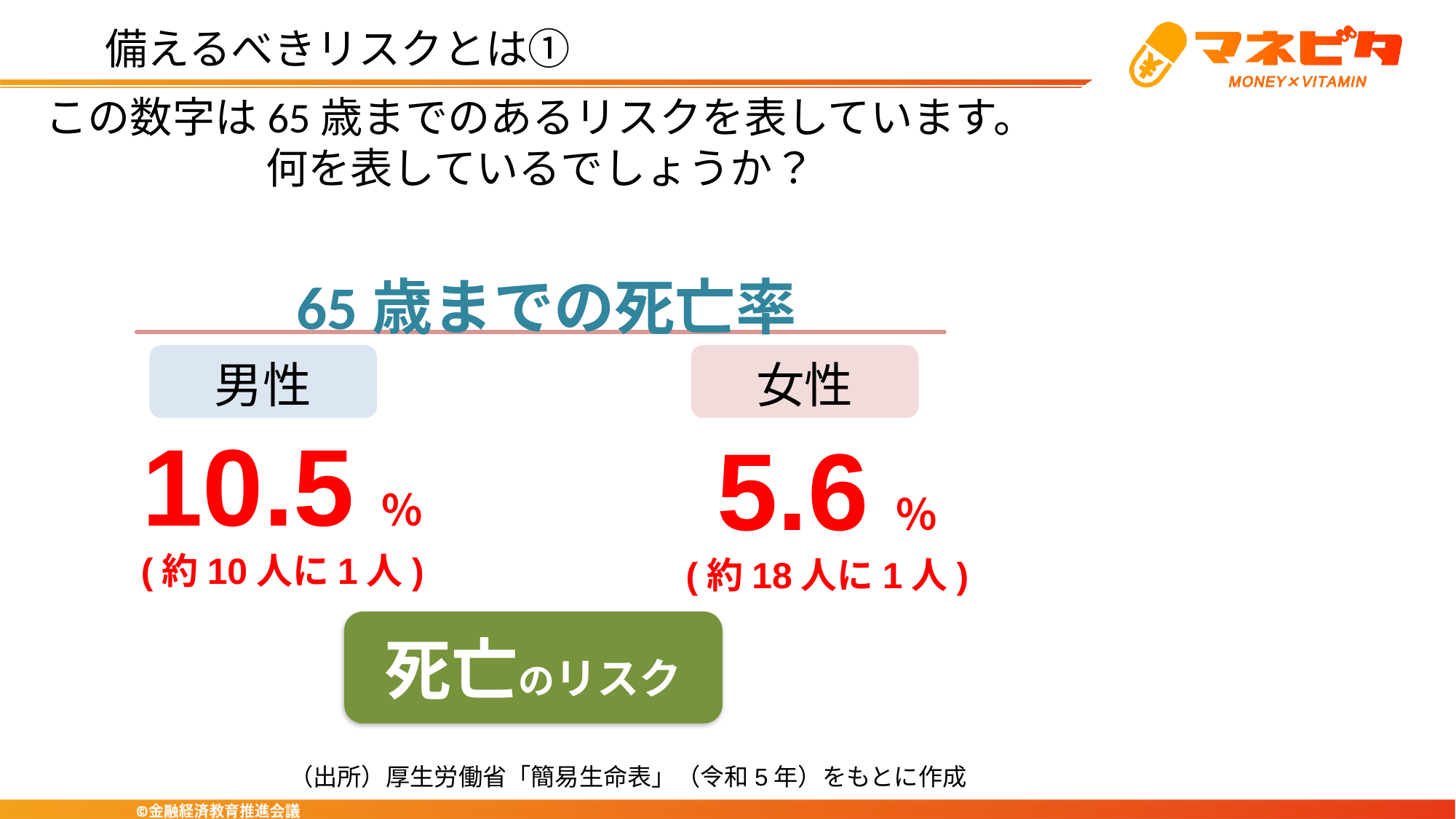

備えるべきリスクとは①
この数字は65歳までのあるリスクを表しています。
何を表しているでしょうか？
65歳までの死亡率
男性
女性
10.5％
(約10人に1人)
5.6％
(約18人に1人)
死亡のリスク

（出所）厚生労働省「簡易生命表」（令和5年）をもとに作成